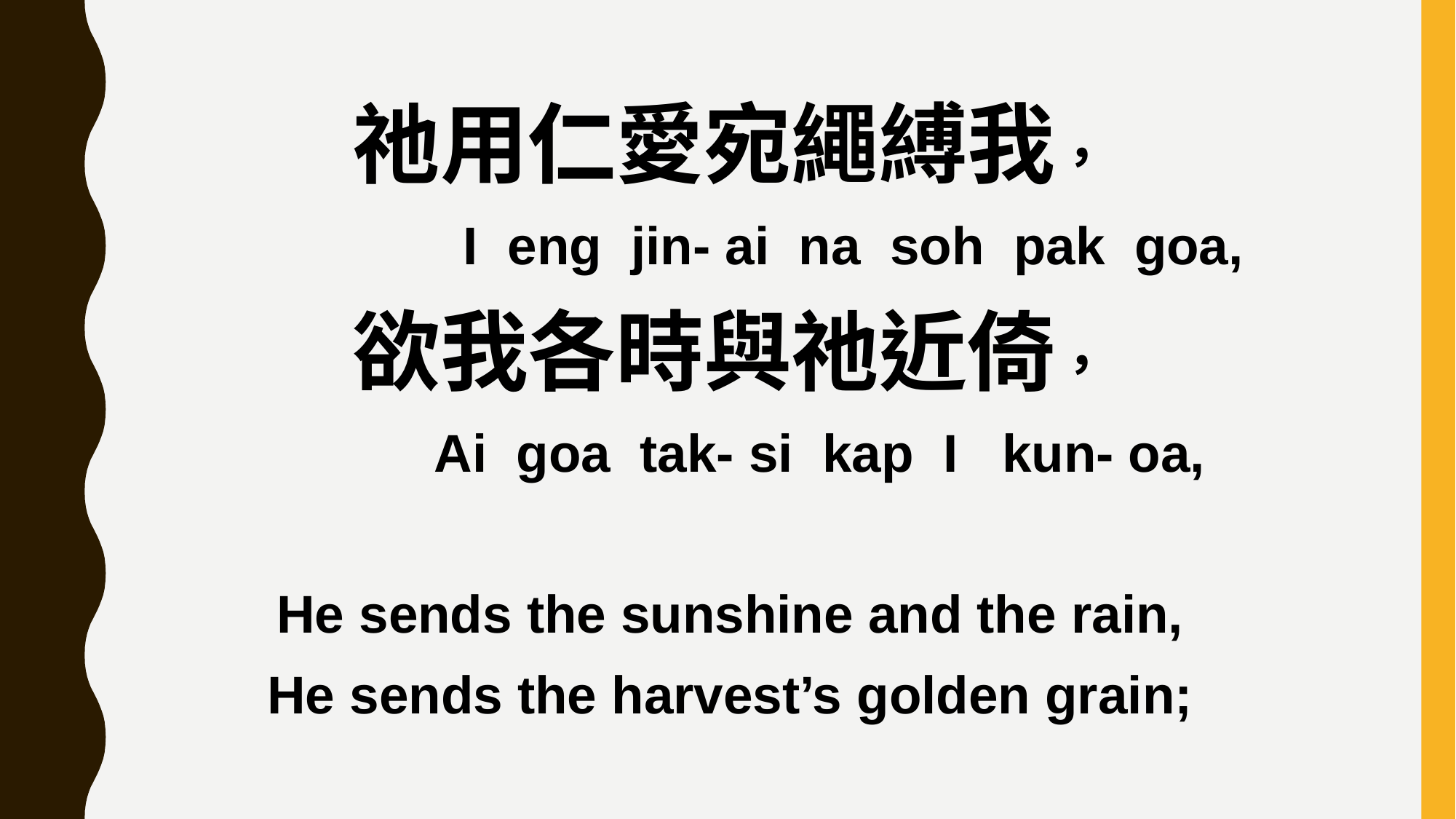

祂用仁愛宛繩縛我，
                  I  eng  jin- ai  na  soh  pak  goa,
欲我各時與祂近倚，
                Ai  goa  tak- si  kap  I   kun- oa,

He sends the sunshine and the rain,
He sends the harvest’s golden grain;